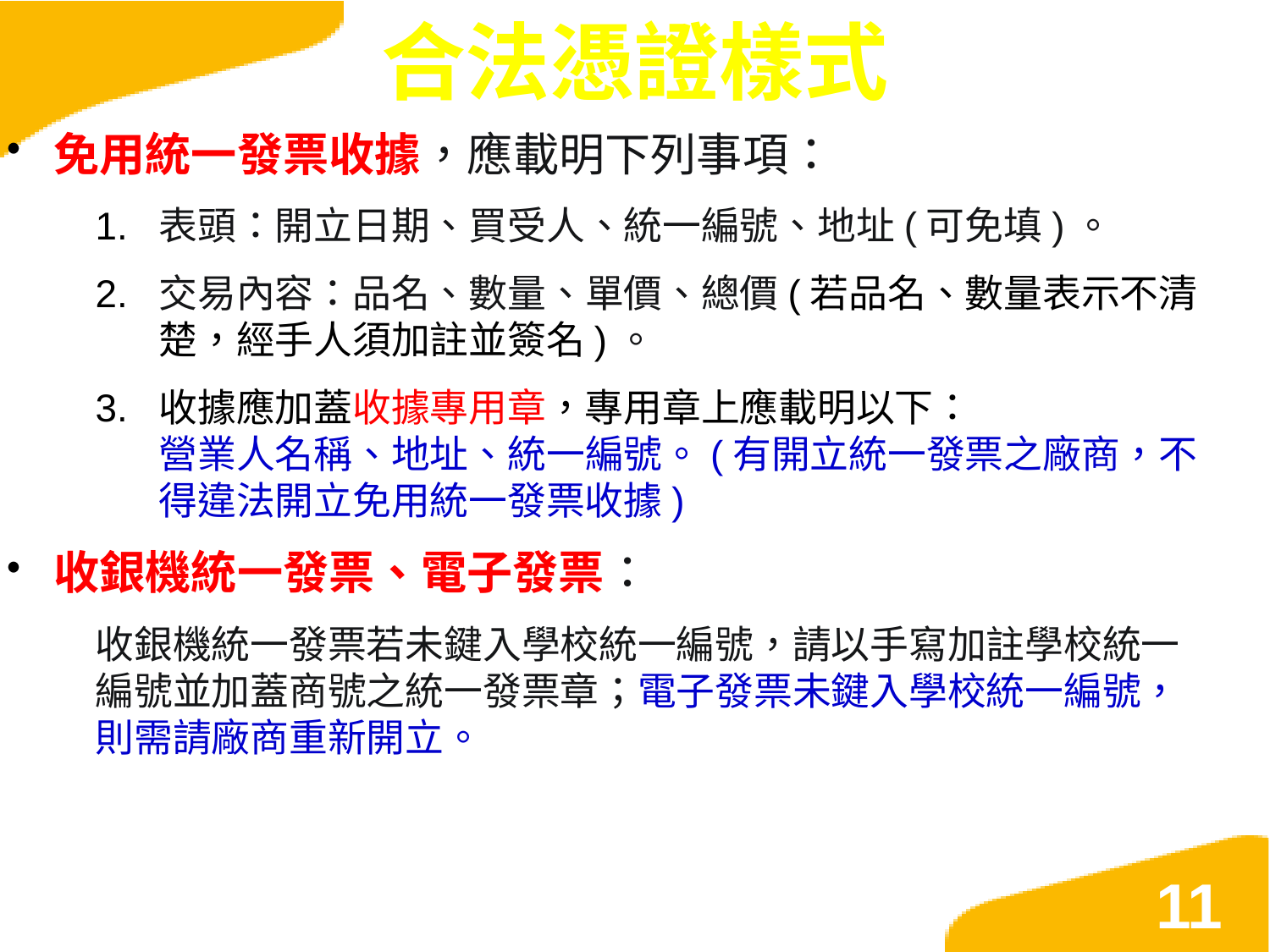

# 合法憑證樣式
免用統一發票收據，應載明下列事項：
表頭：開立日期、買受人、統一編號、地址(可免填)。
交易內容：品名、數量、單價、總價(若品名、數量表示不清楚，經手人須加註並簽名)。
收據應加蓋收據專用章，專用章上應載明以下：
營業人名稱、地址、統一編號。(有開立統一發票之廠商，不得違法開立免用統一發票收據)
收銀機統一發票、電子發票：
收銀機統一發票若未鍵入學校統一編號，請以手寫加註學校統一編號並加蓋商號之統一發票章；電子發票未鍵入學校統一編號，則需請廠商重新開立。

11